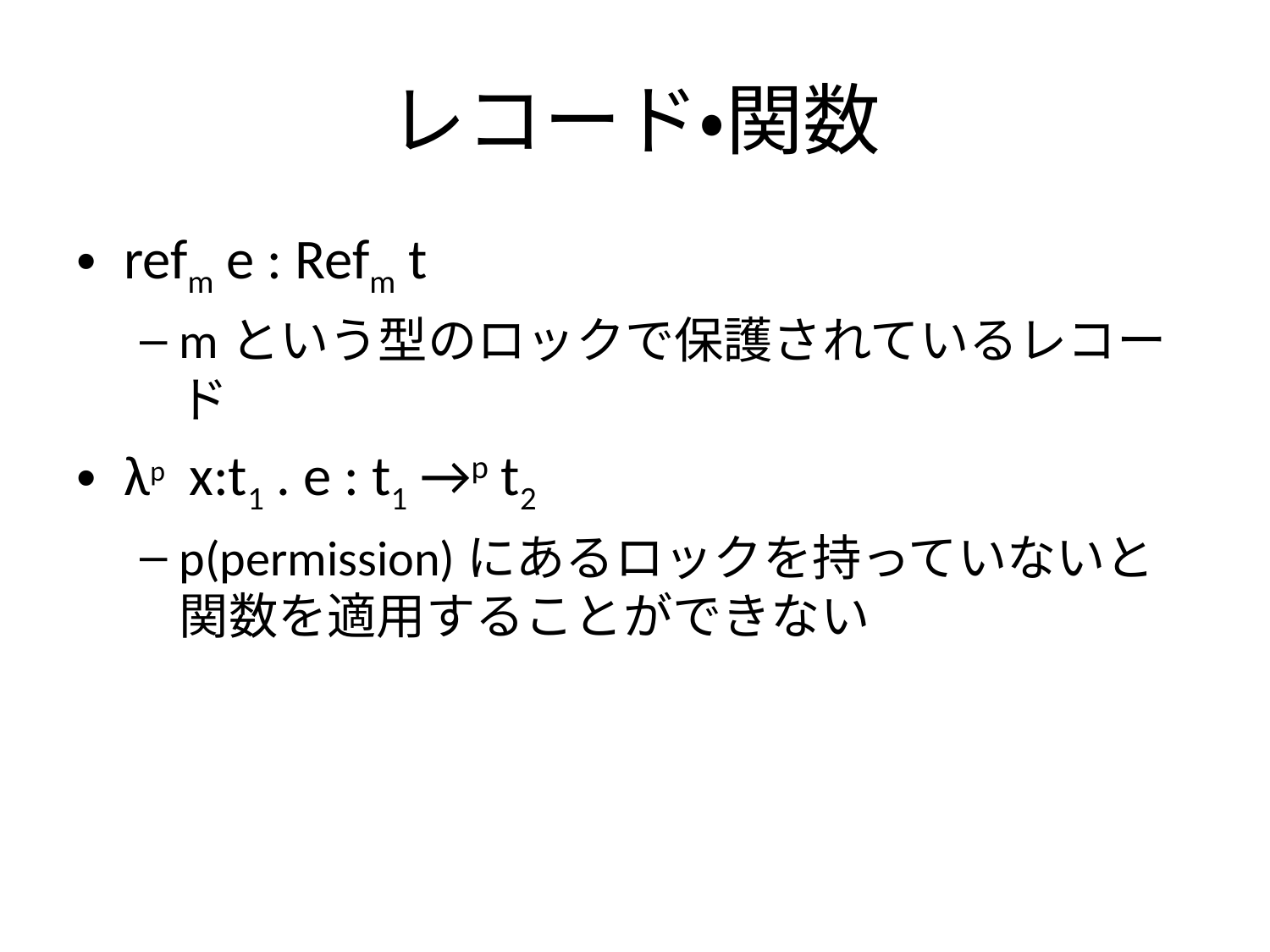

# レコード・関数
refm e : Refm t
mという型のロックで保護されているレコード
λp  x:t1 . e : t1 →p t2
p(permission)にあるロックを持っていないと
関数を適用することができない